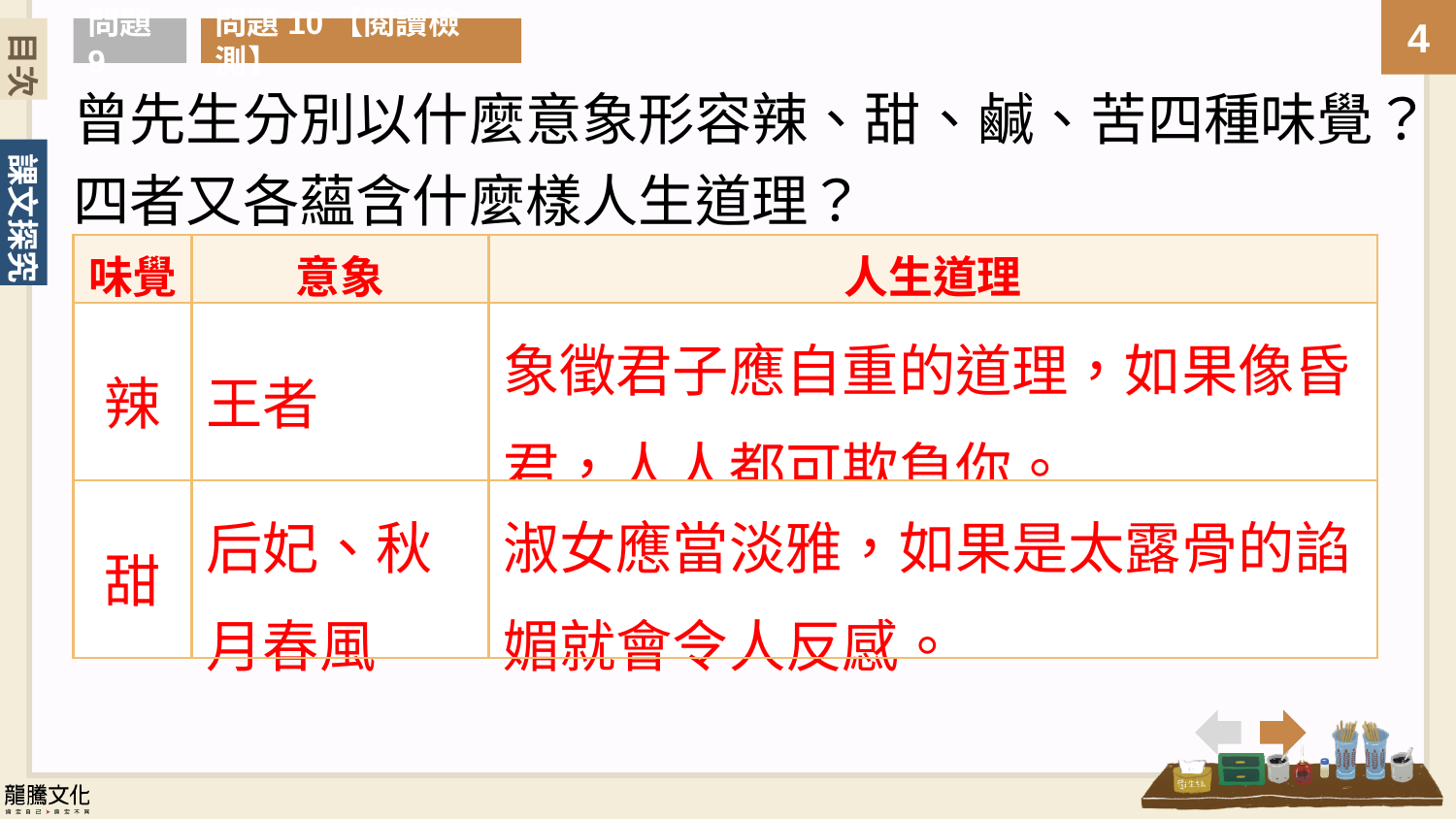

目次
問題9
問題10【閱讀檢測】
曾先生分別以什麼意象形容辣、甜、鹹、苦四種味覺？四者又各蘊含什麼樣人生道理？
| 味覺 | 意象 | 人生道理 |
| --- | --- | --- |
| 辣 | 王者 | 象徵君子應自重的道理，如果像昏君，人人都可欺負你。 |
| 甜 | 后妃、秋月春風 | 淑女應當淡雅，如果是太露骨的諂媚就會令人反感。 |